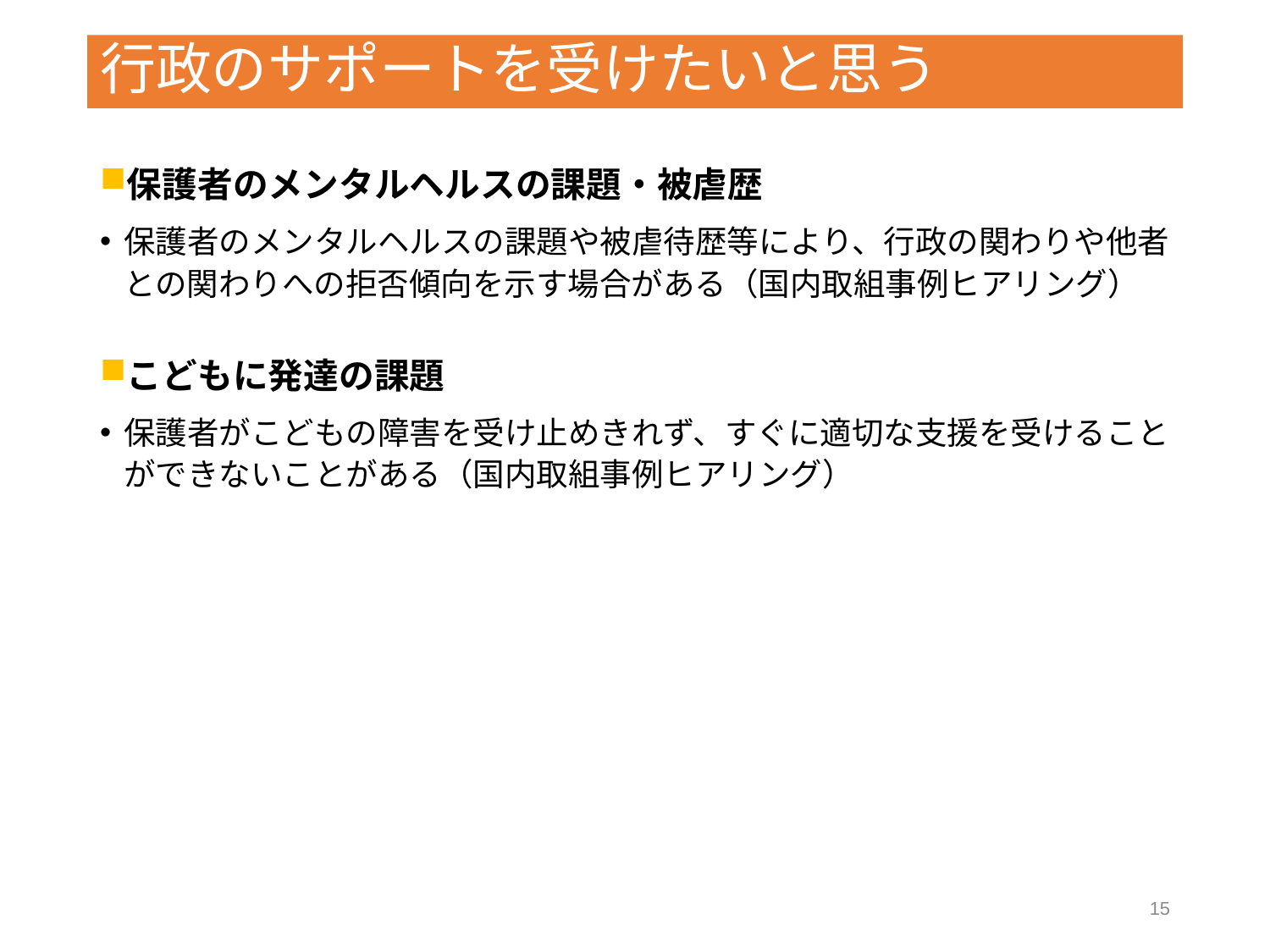

# 行政のサポートを受けたいと思う

保護者のメンタルヘルスの課題・被虐歴
保護者のメンタルヘルスの課題や被虐待歴等により、行政の関わりや他者との関わりへの拒否傾向を示す場合がある（国内取組事例ヒアリング）

こどもに発達の課題
保護者がこどもの障害を受け止めきれず、すぐに適切な支援を受けることができないことがある（国内取組事例ヒアリング）

15